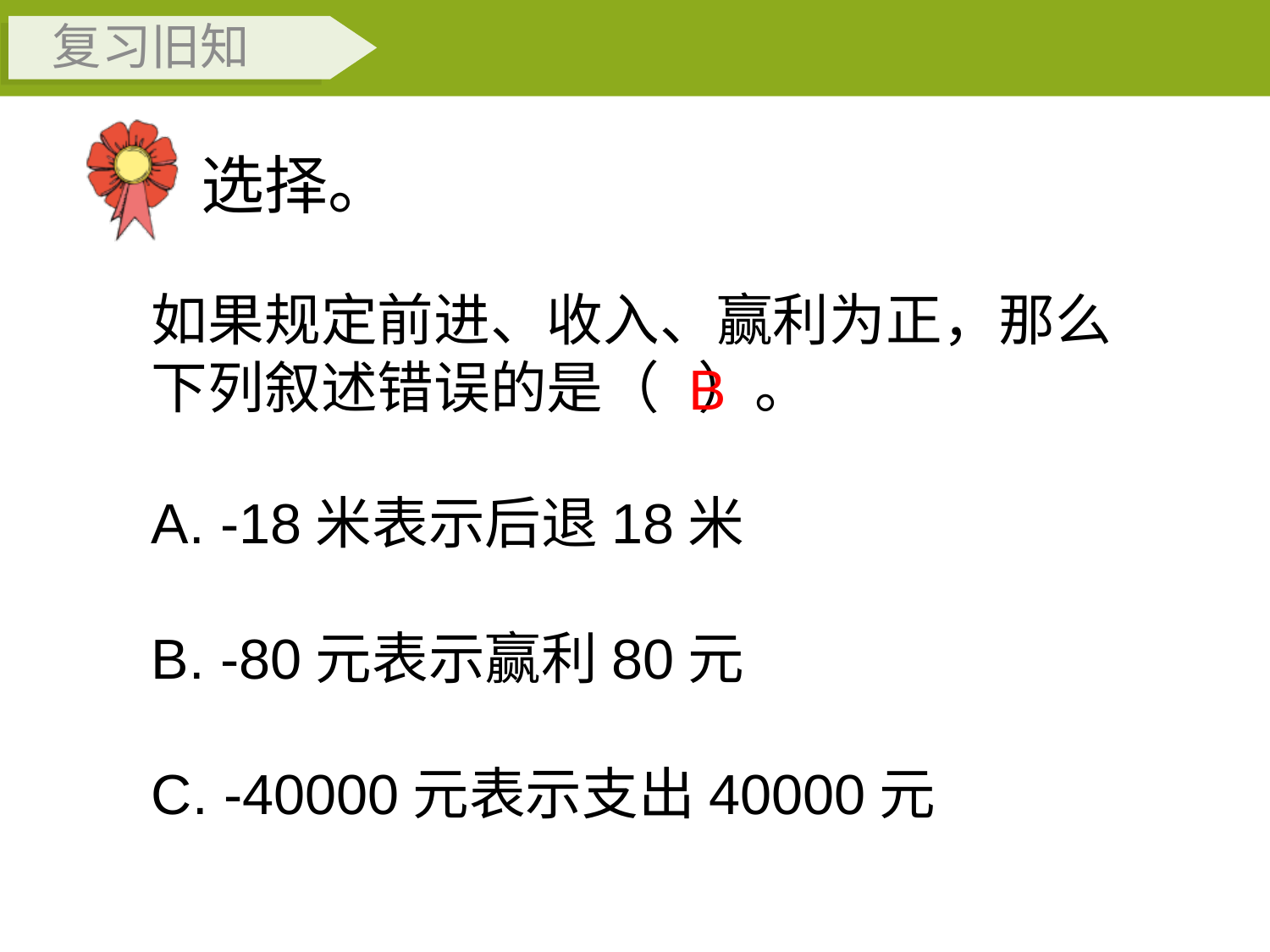

复习旧知
# 选择。
如果规定前进、收入、赢利为正，那么下列叙述错误的是（   ）。

A. -18米表示后退18米

B. -80元表示赢利80元

C. -40000元表示支出40000元
B